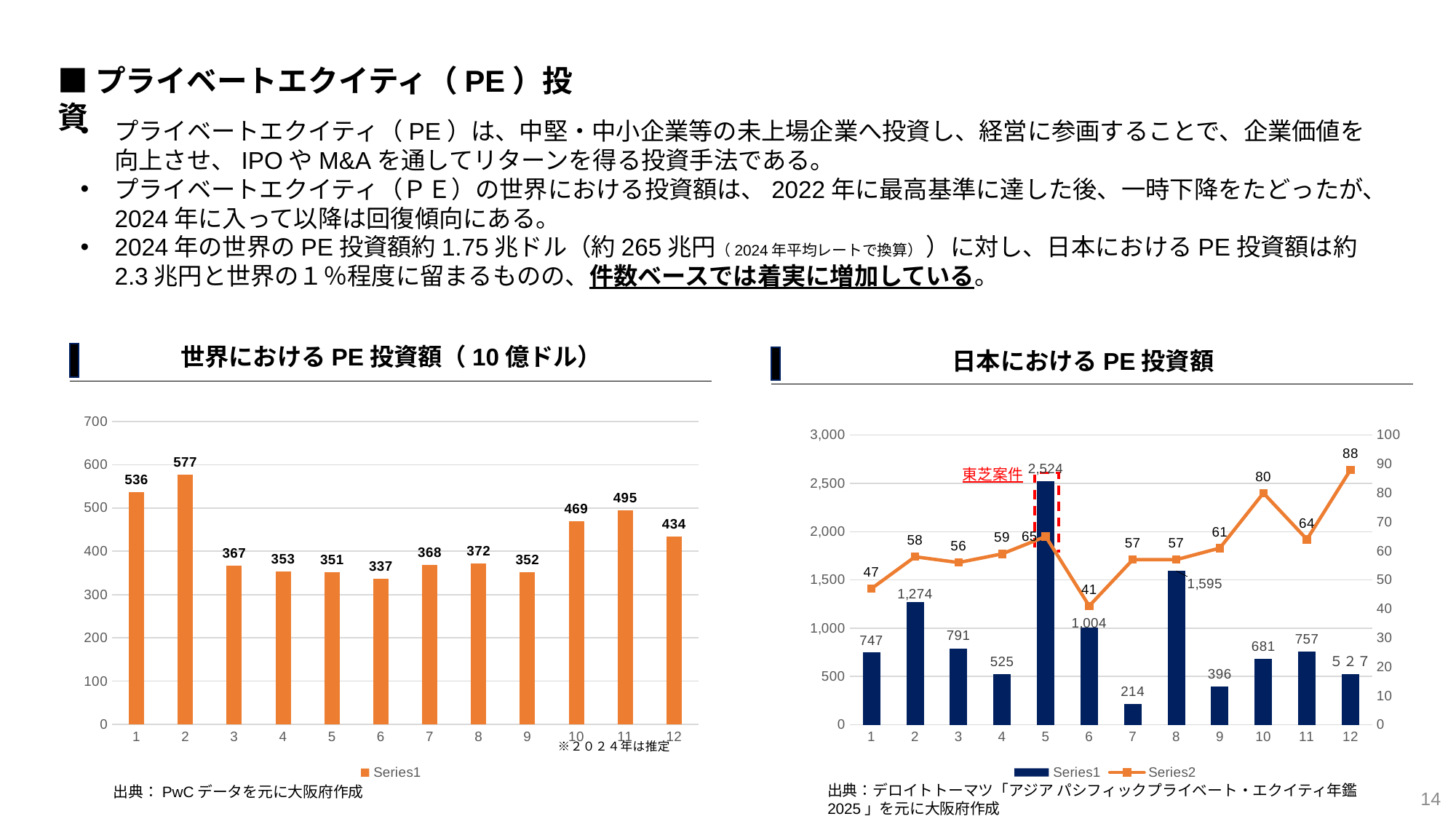

■プライベートエクイティ（PE）投資
プライベートエクイティ（PE）は、中堅・中小企業等の未上場企業へ投資し、経営に参画することで、企業価値を向上させ、IPOやM&Aを通してリターンを得る投資手法である。
プライベートエクイティ（ＰＥ）の世界における投資額は、2022年に最高基準に達した後、一時下降をたどったが、2024年に入って以降は回復傾向にある。
2024年の世界のPE投資額約1.75兆ドル（約265兆円（2024年平均レートで換算） ）に対し、日本におけるPE投資額は約2.3兆円と世界の１％程度に留まるものの、件数ベースでは着実に増加している。
世界におけるPE投資額（10億ドル）

日本におけるPE投資額

### Chart

| Category |  |
|---|---|

### Chart

| Category |  |  |
|---|---|---|
東芝案件

出典：デロイトトーマツ「アジア パシフィックプライベート・エクイティ年鑑 2025」を元に大阪府作成
出典：PwCデータを元に大阪府作成
14